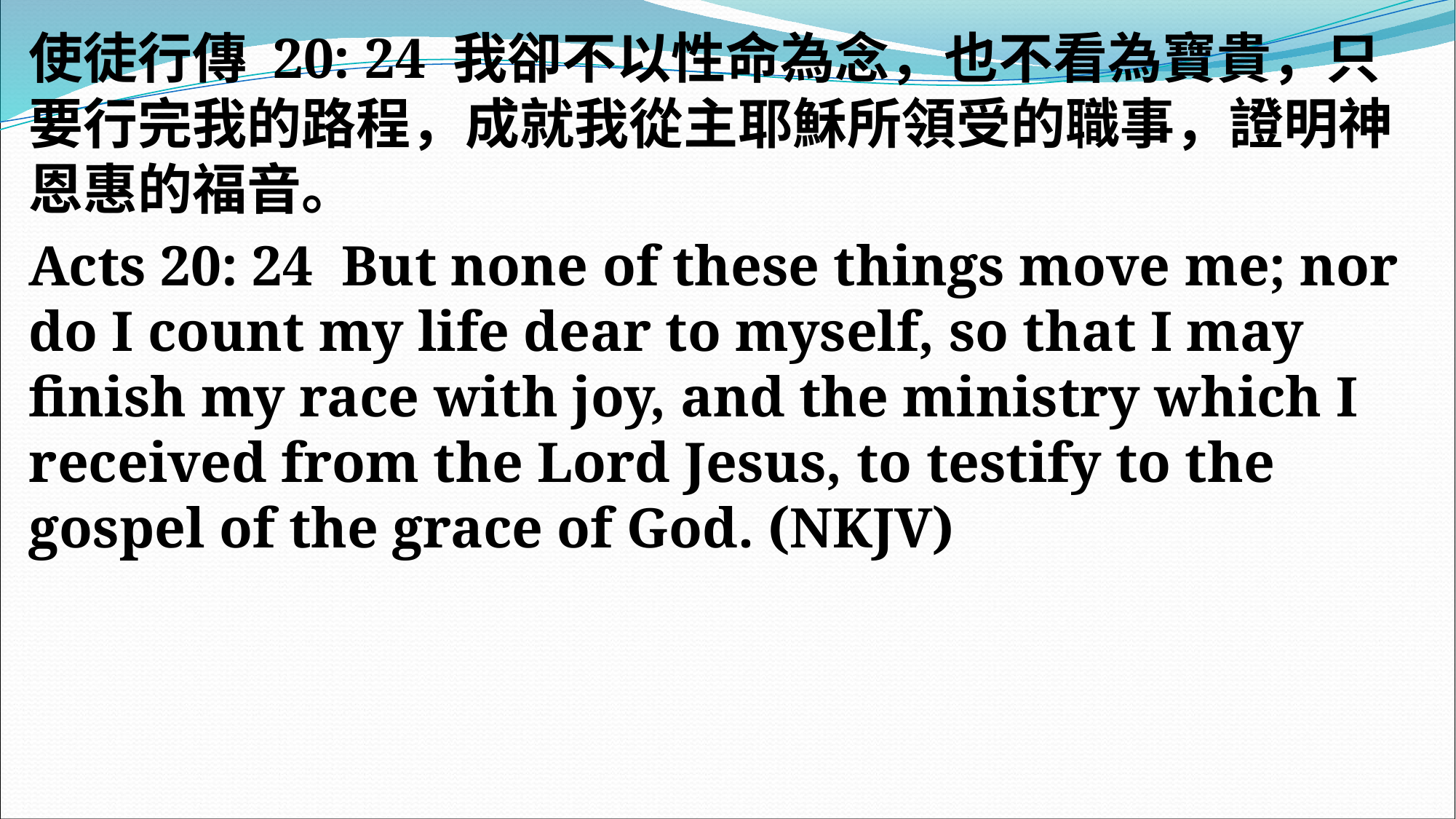

#
使徒行傳 20: 24 我卻不以性命為念，也不看為寶貴，只要行完我的路程，成就我從主耶穌所領受的職事，證明神恩惠的福音。
Acts 20: 24  But none of these things move me; nor do I count my life dear to myself, so that I may finish my race with joy, and the ministry which I received from the Lord Jesus, to testify to the gospel of the grace of God. (NKJV)